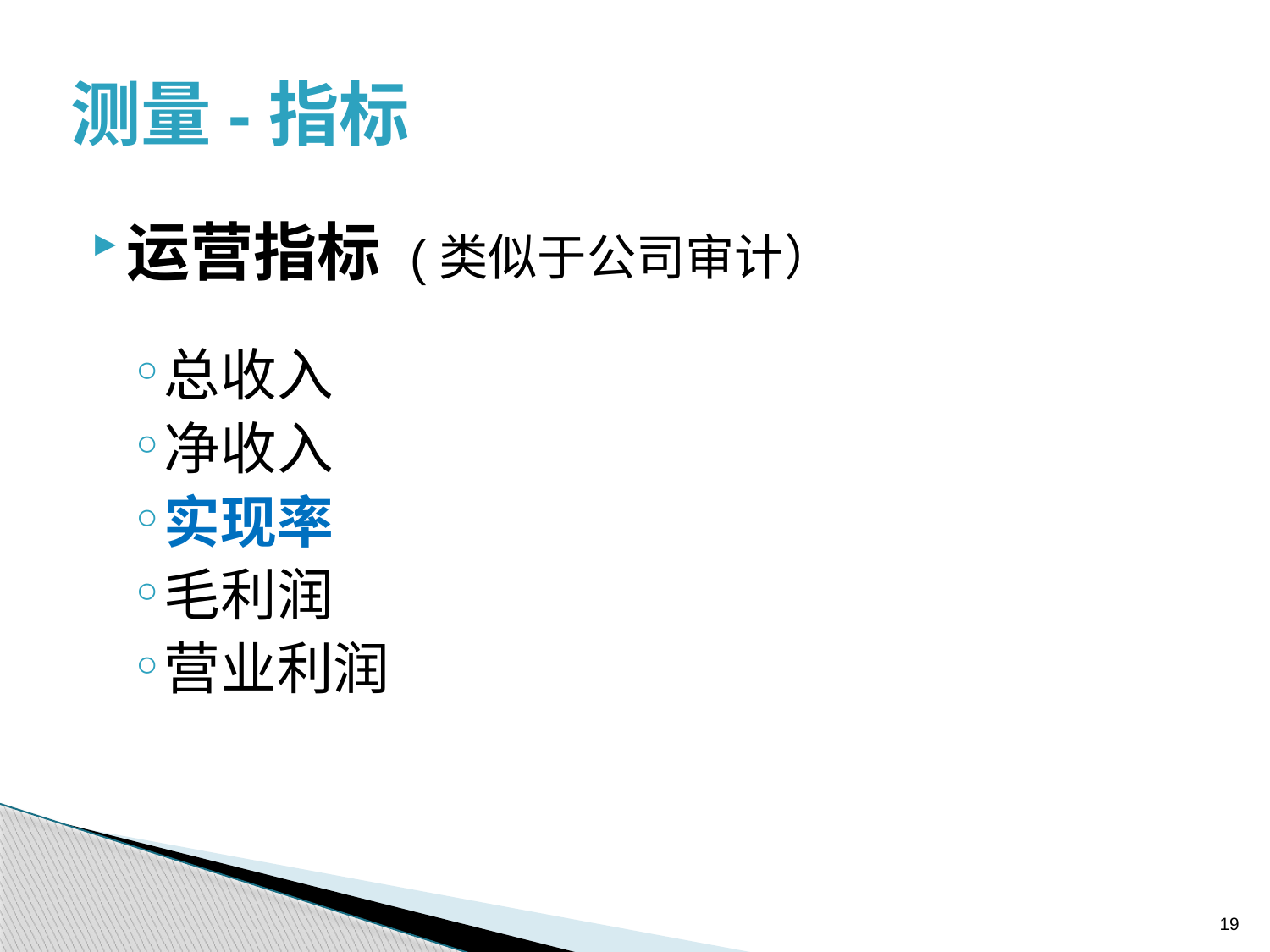

测量-指标
运营指标 (类似于公司审计）

总收入
净收入
实现率
毛利润
营业利润
19